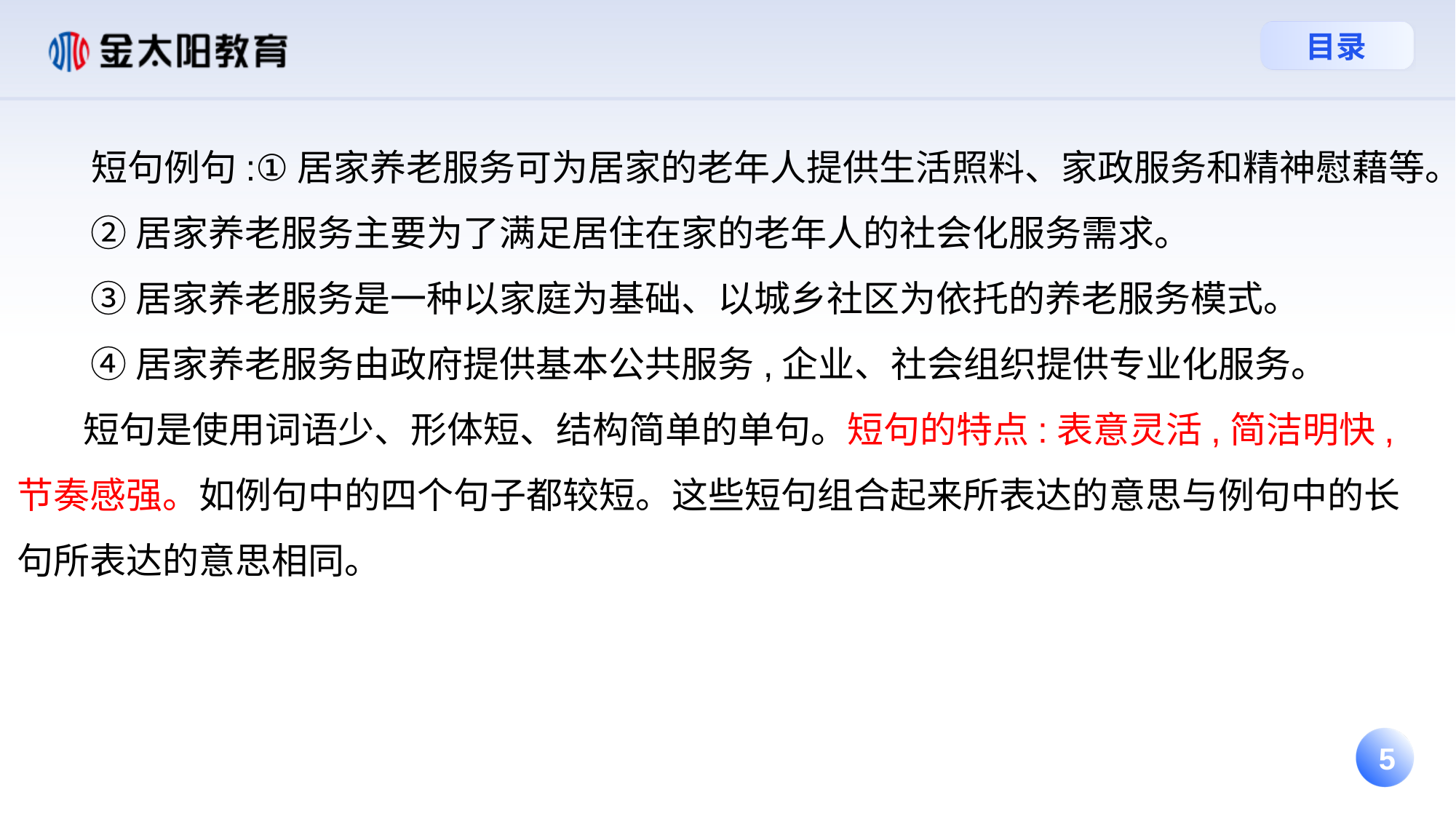

短句例句:①居家养老服务可为居家的老年人提供生活照料、家政服务和精神慰藉等。
         ②居家养老服务主要为了满足居住在家的老年人的社会化服务需求。
         ③居家养老服务是一种以家庭为基础、以城乡社区为依托的养老服务模式。
         ④居家养老服务由政府提供基本公共服务,企业、社会组织提供专业化服务。
       短句是使用词语少、形体短、结构简单的单句。短句的特点:表意灵活,简洁明快,节奏感强。如例句中的四个句子都较短。这些短句组合起来所表达的意思与例句中的长句所表达的意思相同。